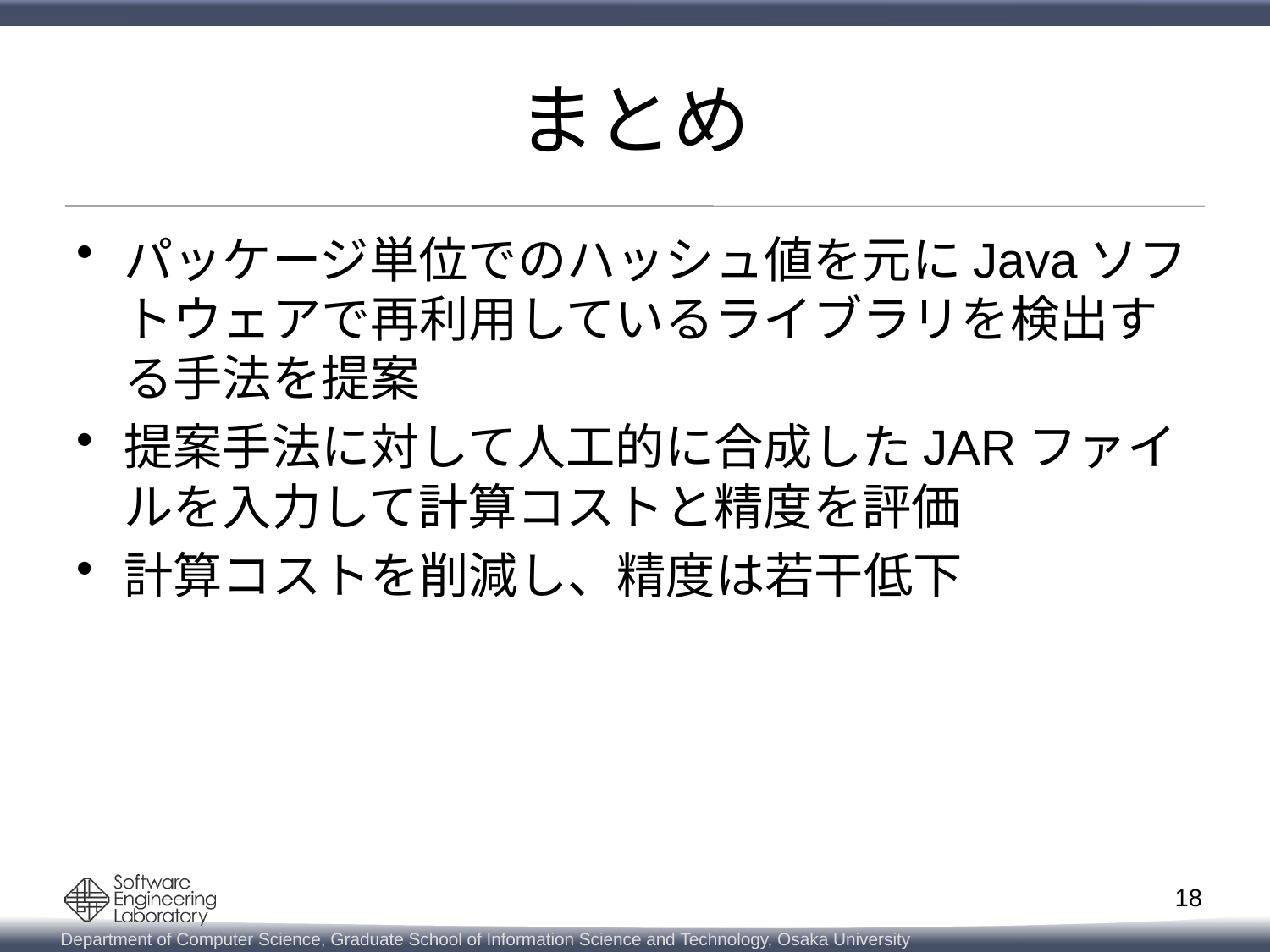

# まとめ
パッケージ単位でのハッシュ値を元にJavaソフトウェアで再利用しているライブラリを検出する手法を提案
提案手法に対して人工的に合成したJARファイルを入力して計算コストと精度を評価
計算コストを削減し、精度は若干低下
18